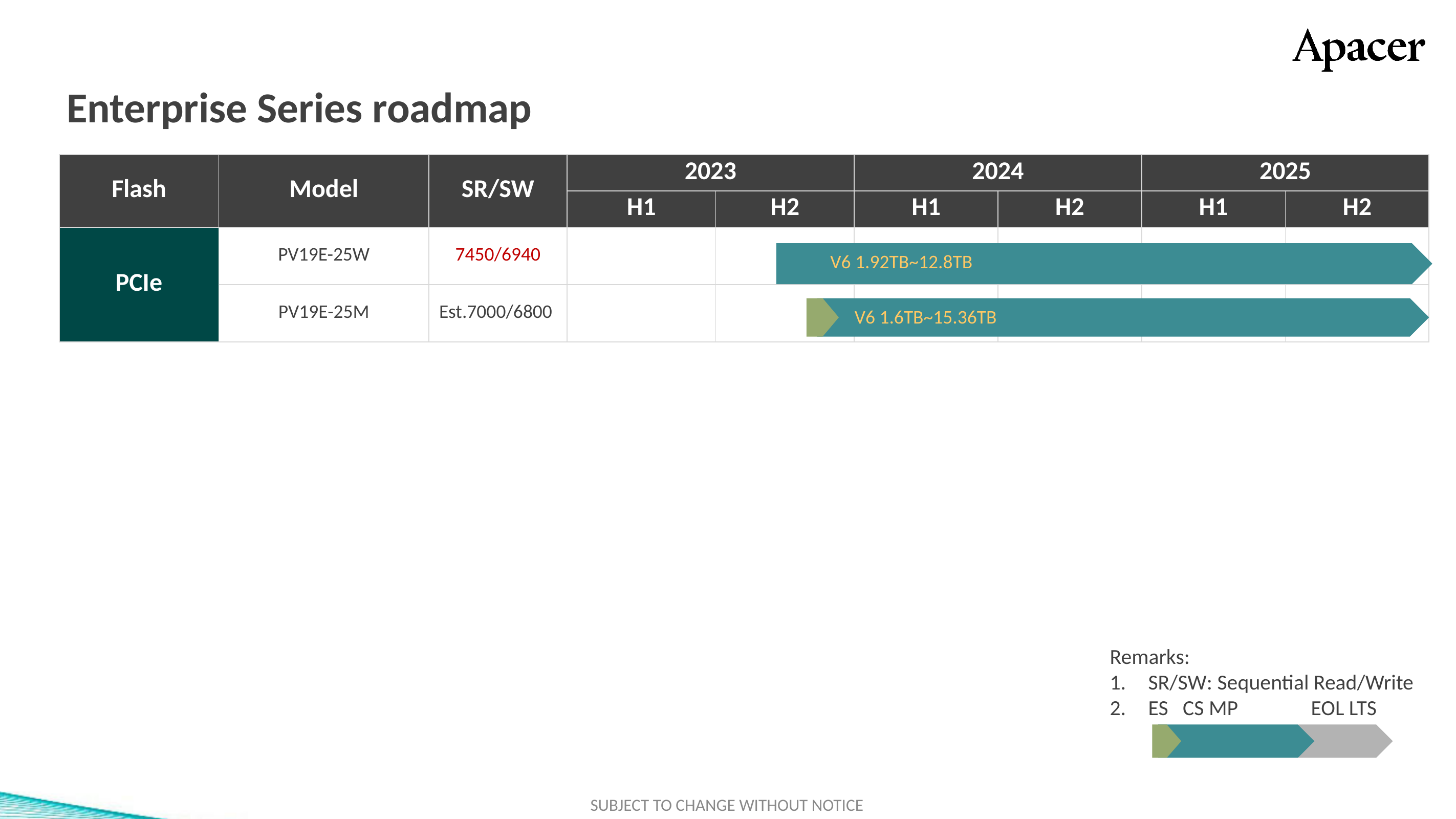

# Enterprise Series roadmap
| Flash | Model | SR/SW | 2023 |  | 2024 |  | 2025 |  |
| --- | --- | --- | --- | --- | --- | --- | --- | --- |
|  |  |  | H1 | H2 | H1 | H2 | H1 | H2 |
| PCIe | PV19E-25W | 7450/6940 |  |  |  |  |  |  |
|  | PV19E-25M | Est.7000/6800 |  |  |  |  |  |  |
標準色
附屬
配色
3D TLC
2D MLC
SLC-lite
SLC
類工

SLC-liteX

 V6 1.92TB~12.8TB

    V6 1.6TB~15.36TB

Remarks:
SR/SW: Sequential Read/Write
ES   CS MP               EOL LTS